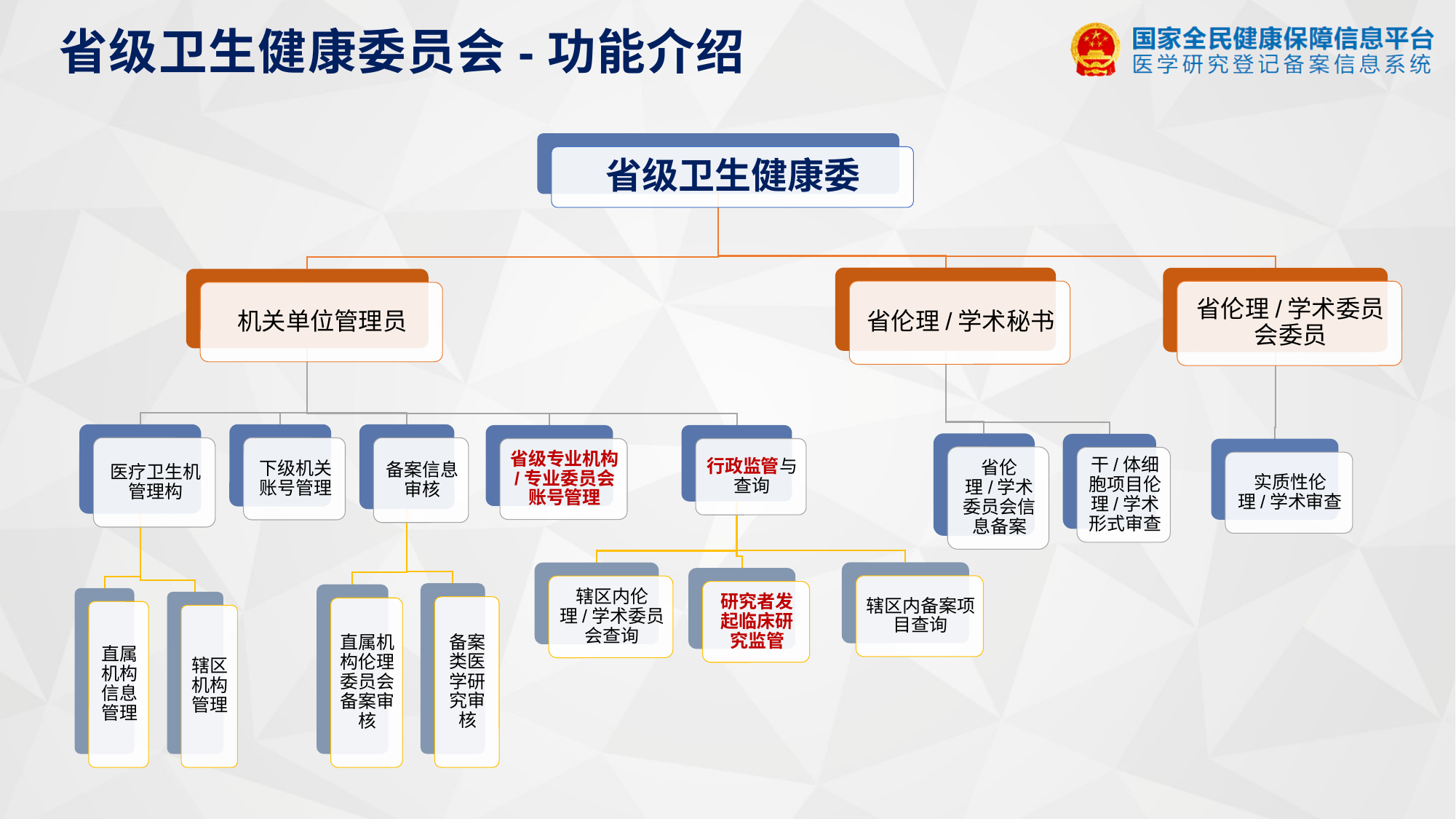

# 省级卫生健康委员会-功能介绍
省级卫生健康委
机关单位管理员
医疗卫生机管理构
直属机构信息管理
辖区机构管理
下级机关账号管理
备案信息审核
直属机构伦理委员会备案审核
备案类医学研究审核
省级专业机构/专业委员会账号管理
行政监管与查询
辖区内伦理/学术委员会查询
研究者发起临床研究监管
辖区内备案项目查询
省伦理/学术秘书
省伦理/学术委员会信息备案
干/体细胞项目伦理/学术形式审查
省伦理/学术委员会委员
实质性伦理/学术审查